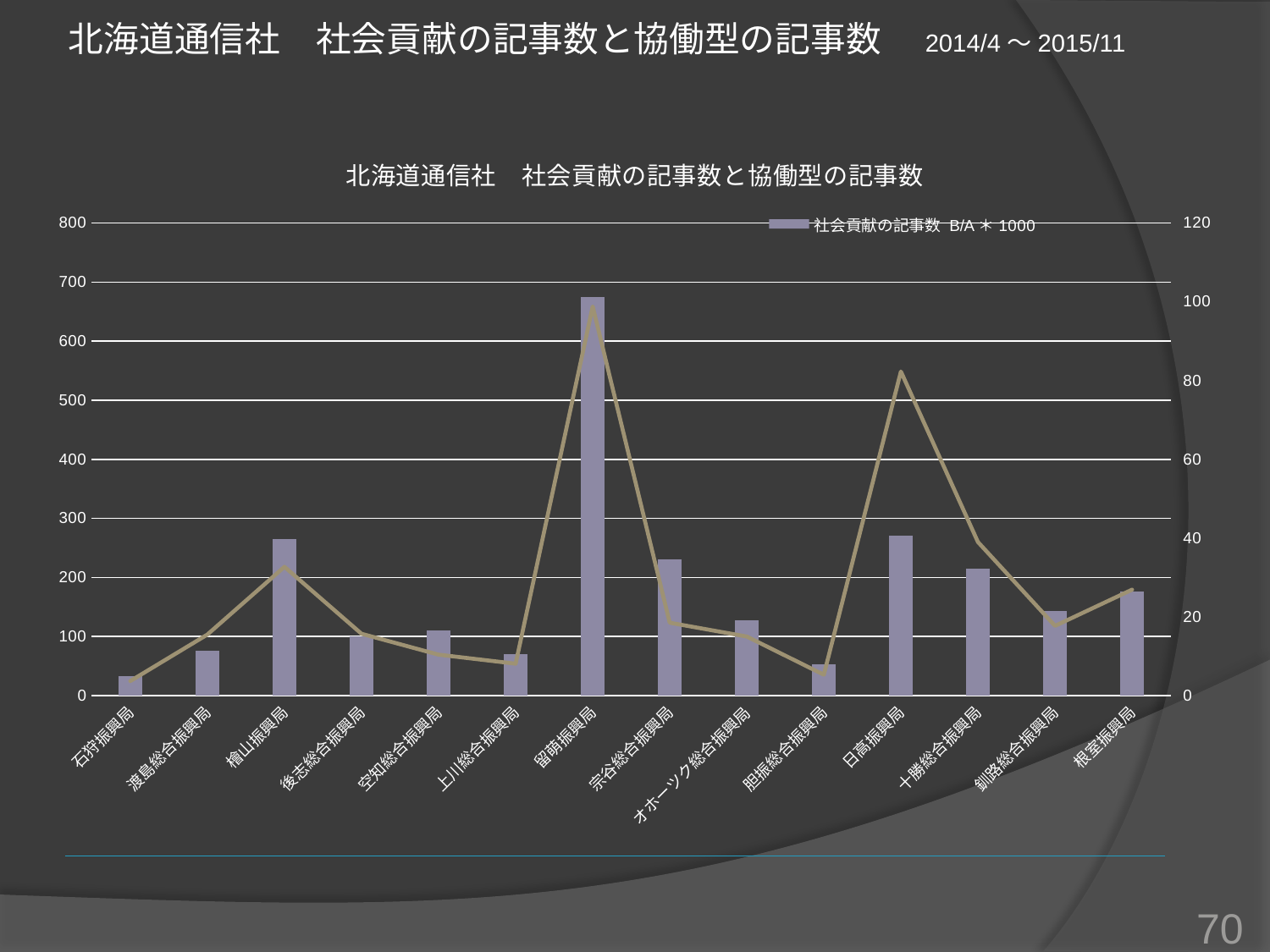

# 北海道通信社　社会貢献の記事数と協働型の記事数　2014/4～2015/11

### Chart: 北海道通信社　社会貢献の記事数と協働型の記事数

| Category | 社会貢献の記事数 | 社会貢献の内協働型記事数 |
|---|---|---|
| 石狩振興局 | 33.6 | 3.7 |
| 渡島総合振興局 | 75.6 | 15.5 |
| 檜山振興局 | 265.3 | 32.7 |
| 後志総合振興局 | 99.6 | 15.7 |
| 空知総合振興局 | 109.7 | 10.4 |
| 上川総合振興局 | 70.0 | 8.1 |
| 留萌振興局 | 674.9 | 98.8 |
| 宗谷総合振興局 | 230.8 | 18.5 |
| オホーツク総合振興局 | 128.0 | 15.0 |
| 胆振総合振興局 | 52.9 | 5.3 |
| 日高振興局 | 271.3 | 82.3 |
| 十勝総合振興局 | 214.8 | 39.0 |
| 釧路総合振興局 | 142.7 | 17.7 |
| 根室振興局 | 176.1 | 26.9 |
70